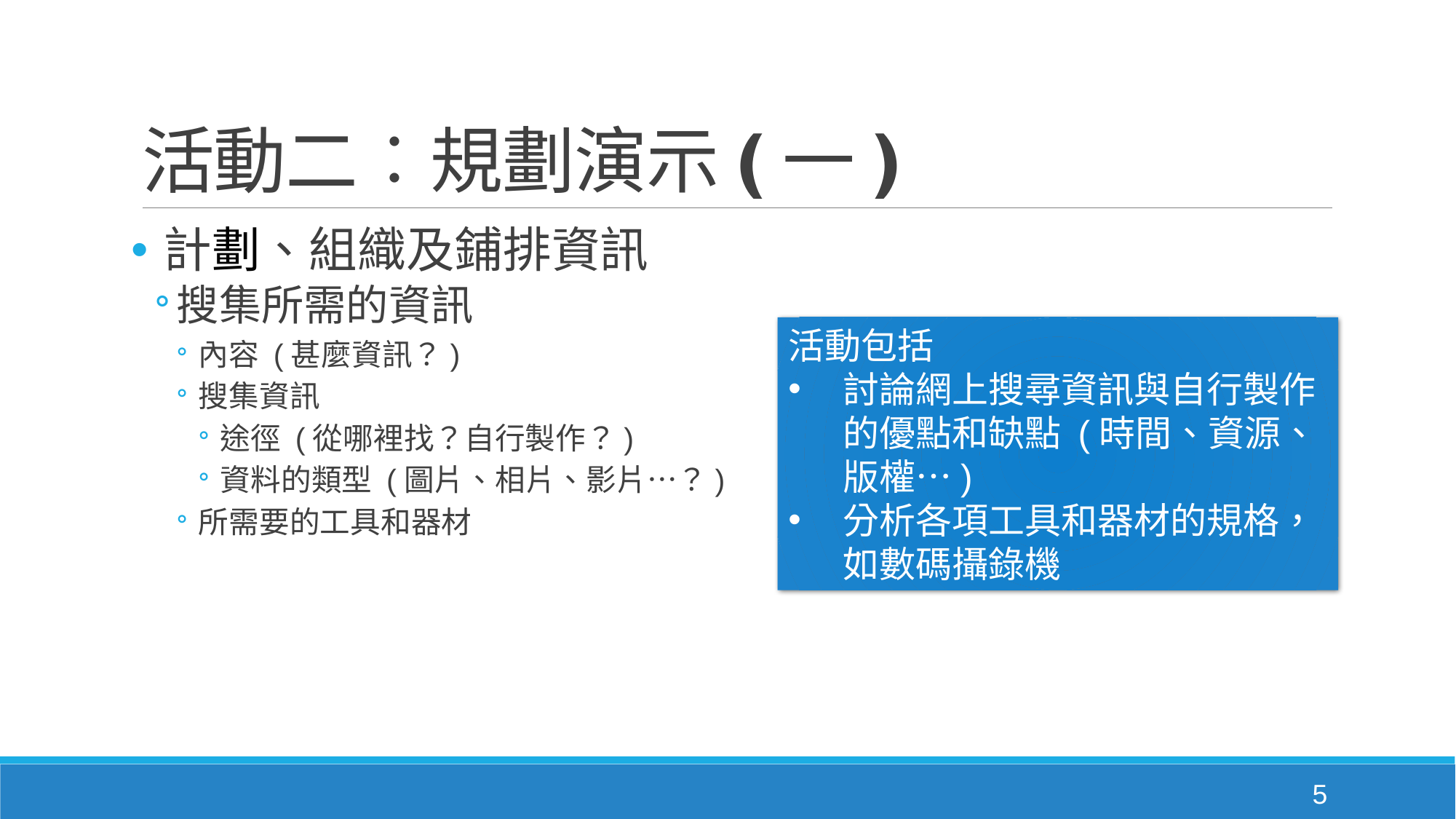

# 活動二︰規劃演示(一)
計劃、組織及鋪排資訊
搜集所需的資訊
內容 (甚麼資訊？)
搜集資訊
途徑 (從哪裡找？自行製作？)
資料的類型 (圖片、相片、影片…？)
所需要的工具和器材

活動包括
討論網上搜尋資訊與自行製作的優點和缺點 (時間、資源、版權…)
分析各項工具和器材的規格，如數碼攝錄機
5